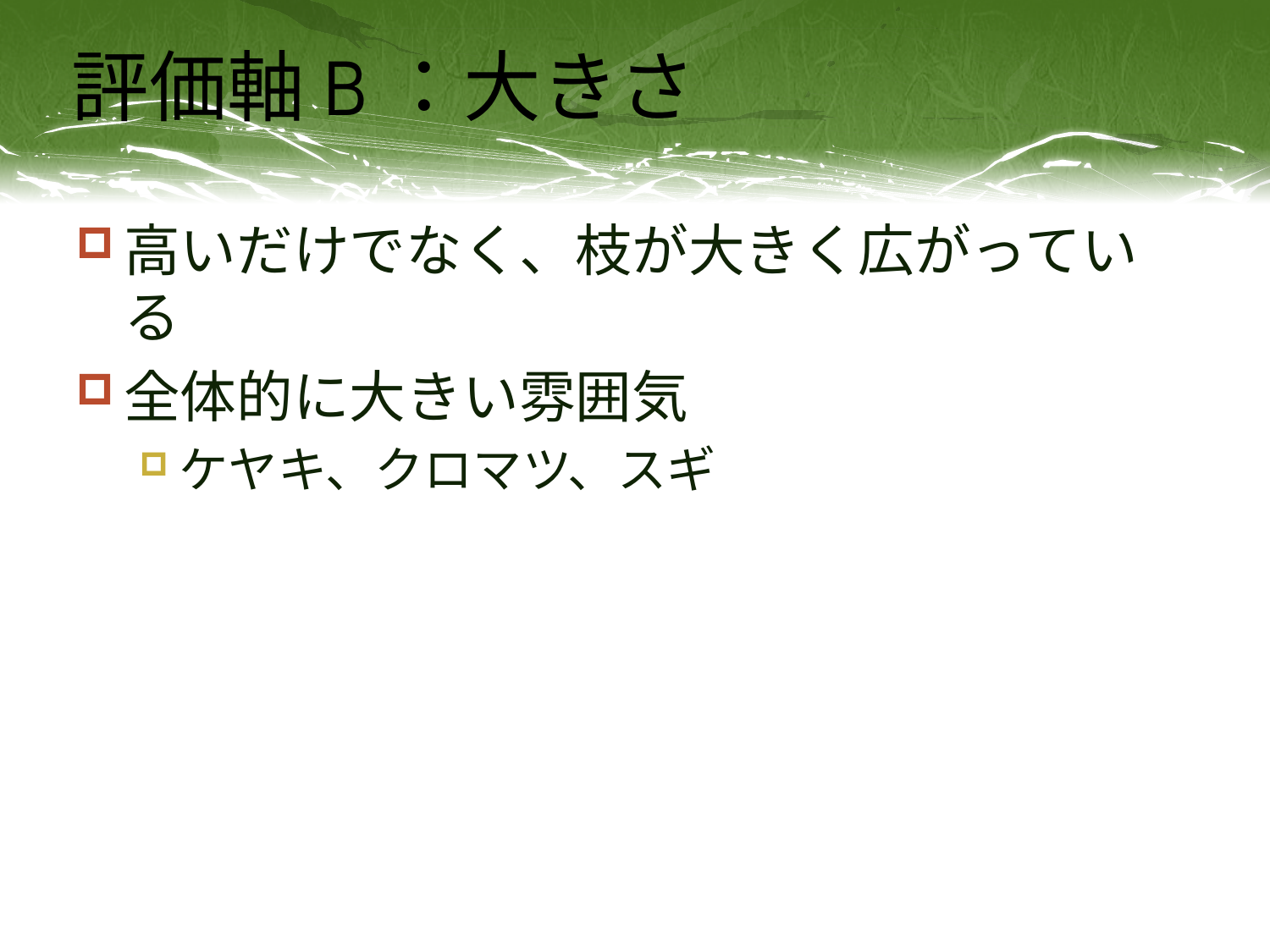

# 評価軸B：大きさ
高いだけでなく、枝が大きく広がっている
全体的に大きい雰囲気
ケヤキ、クロマツ、スギ